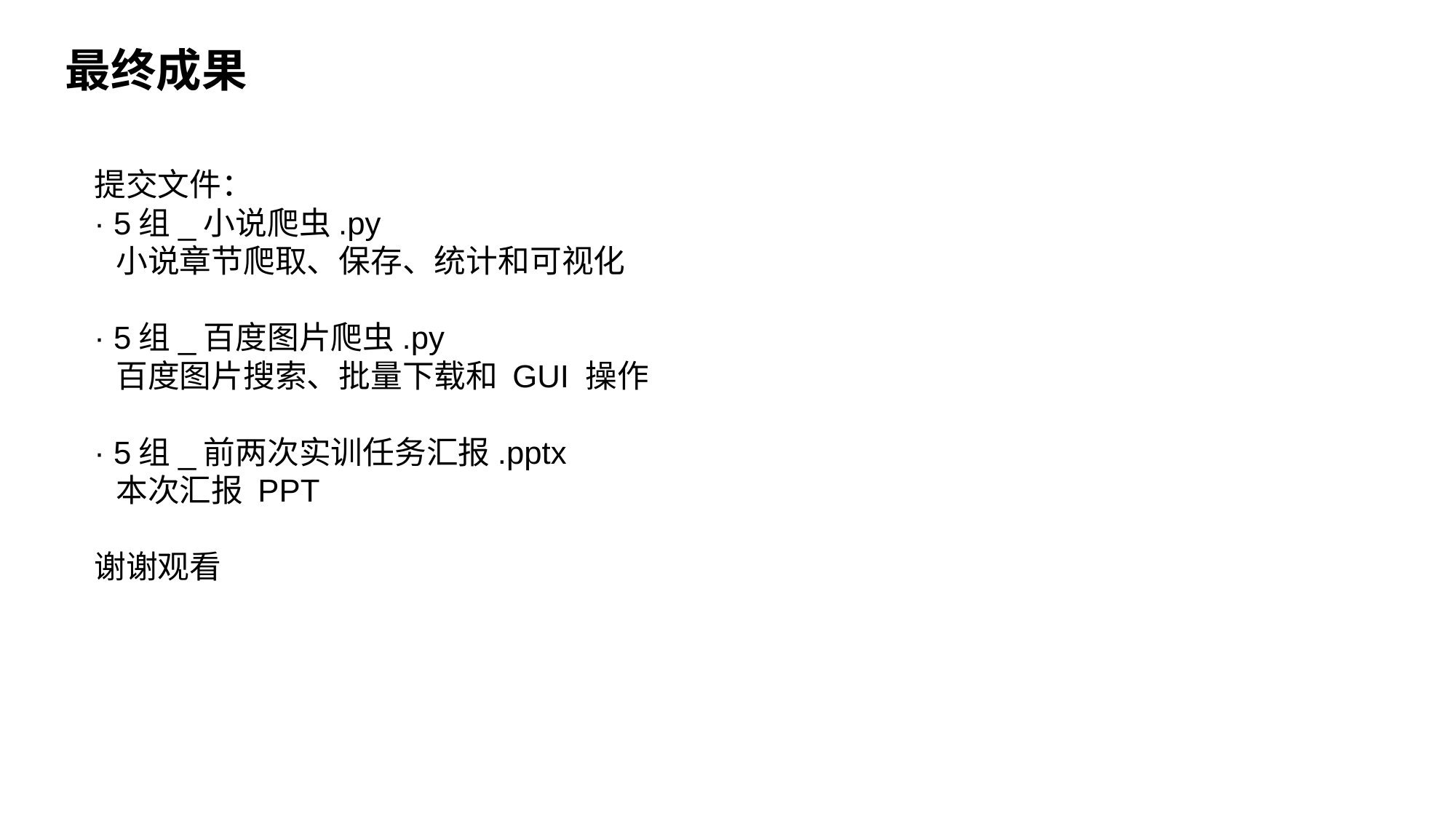

最终成果
提交文件：
· 5组_小说爬虫.py
  小说章节爬取、保存、统计和可视化

· 5组_百度图片爬虫.py
  百度图片搜索、批量下载和 GUI 操作

· 5组_前两次实训任务汇报.pptx
  本次汇报 PPT

谢谢观看